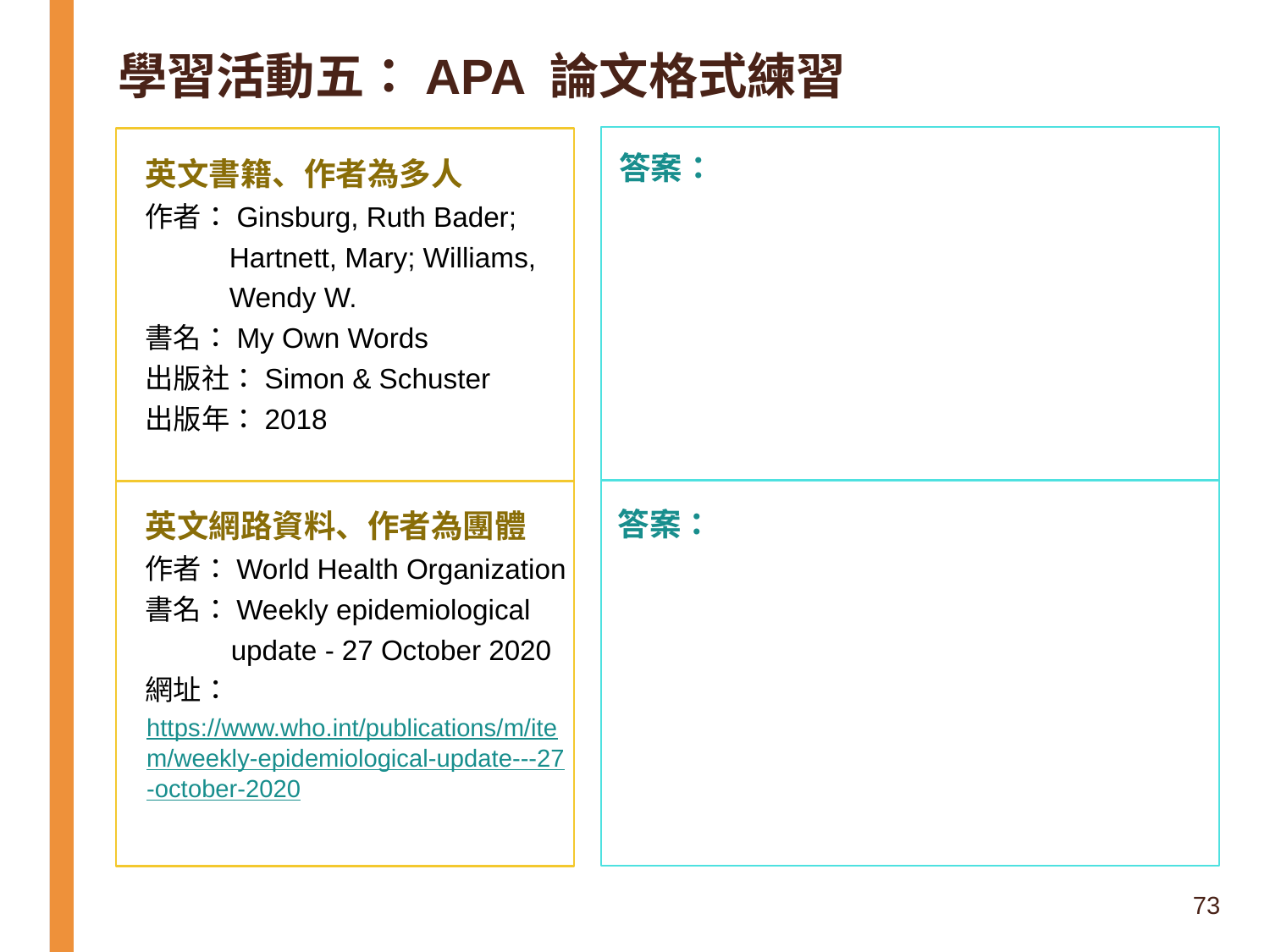

學習活動五：APA 論文格式練習

英文書籍、作者為多人
作者：Ginsburg, Ruth Bader; Hartnett, Mary; Williams, Wendy W.
書名：My Own Words
出版社：Simon & Schuster
出版年：2018

答案：
英文網路資料、作者為團體
作者：World Health Organization
書名：Weekly epidemiological update - 27 October 2020
網址： https://www.who.int/publications/m/item/weekly-epidemiological-update---27-october-2020

答案：

73